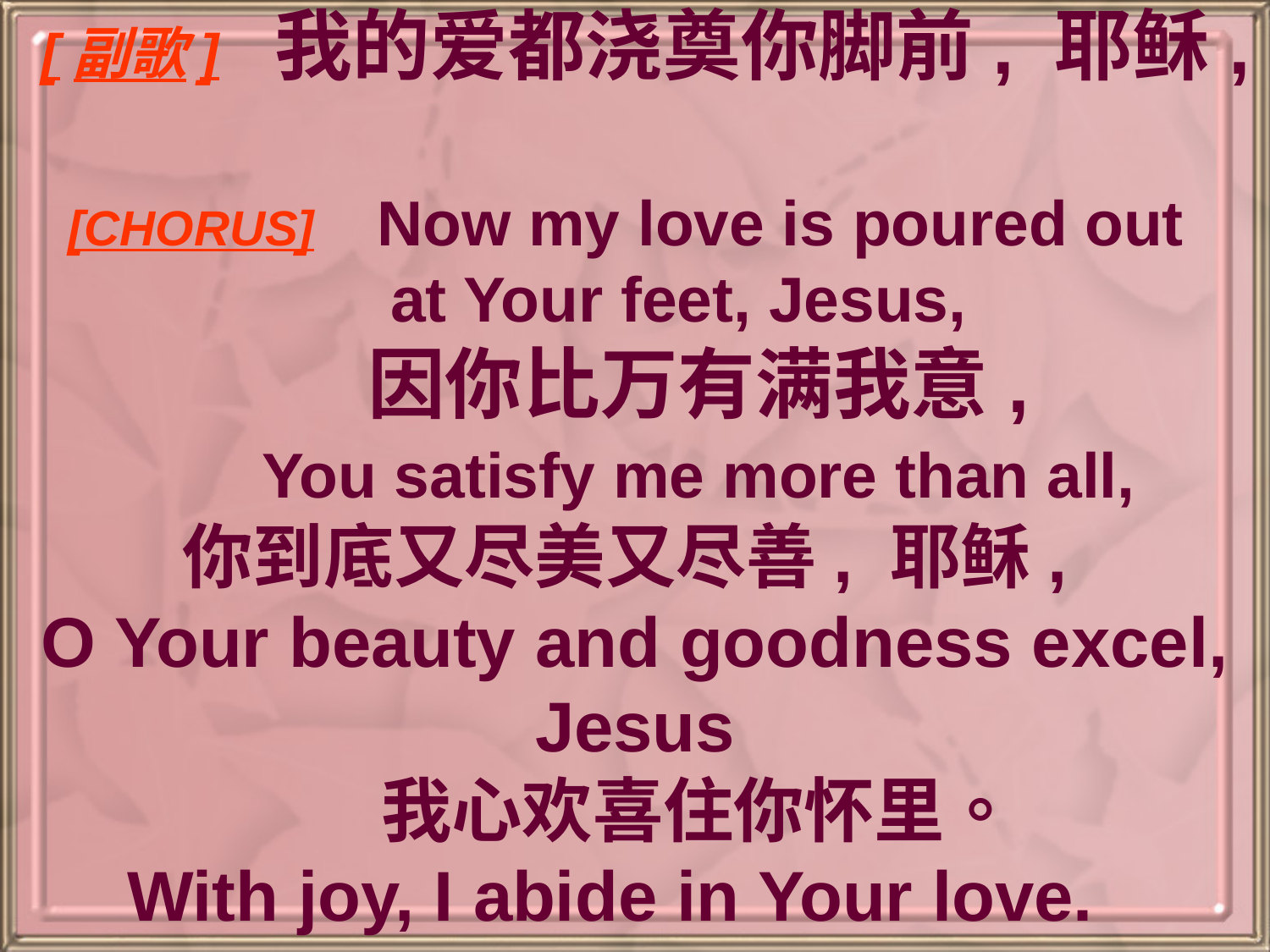

# [副歌]  我的爱都浇奠你脚前, 耶稣, [CHORUS]	    Now my love is poured out at Your feet, Jesus, 因你比万有满我意, You satisfy me more than all, 你到底又尽美又尽善, 耶稣, O Your beauty and goodness excel, Jesus 我心欢喜住你怀里。 With joy, I abide in Your love.